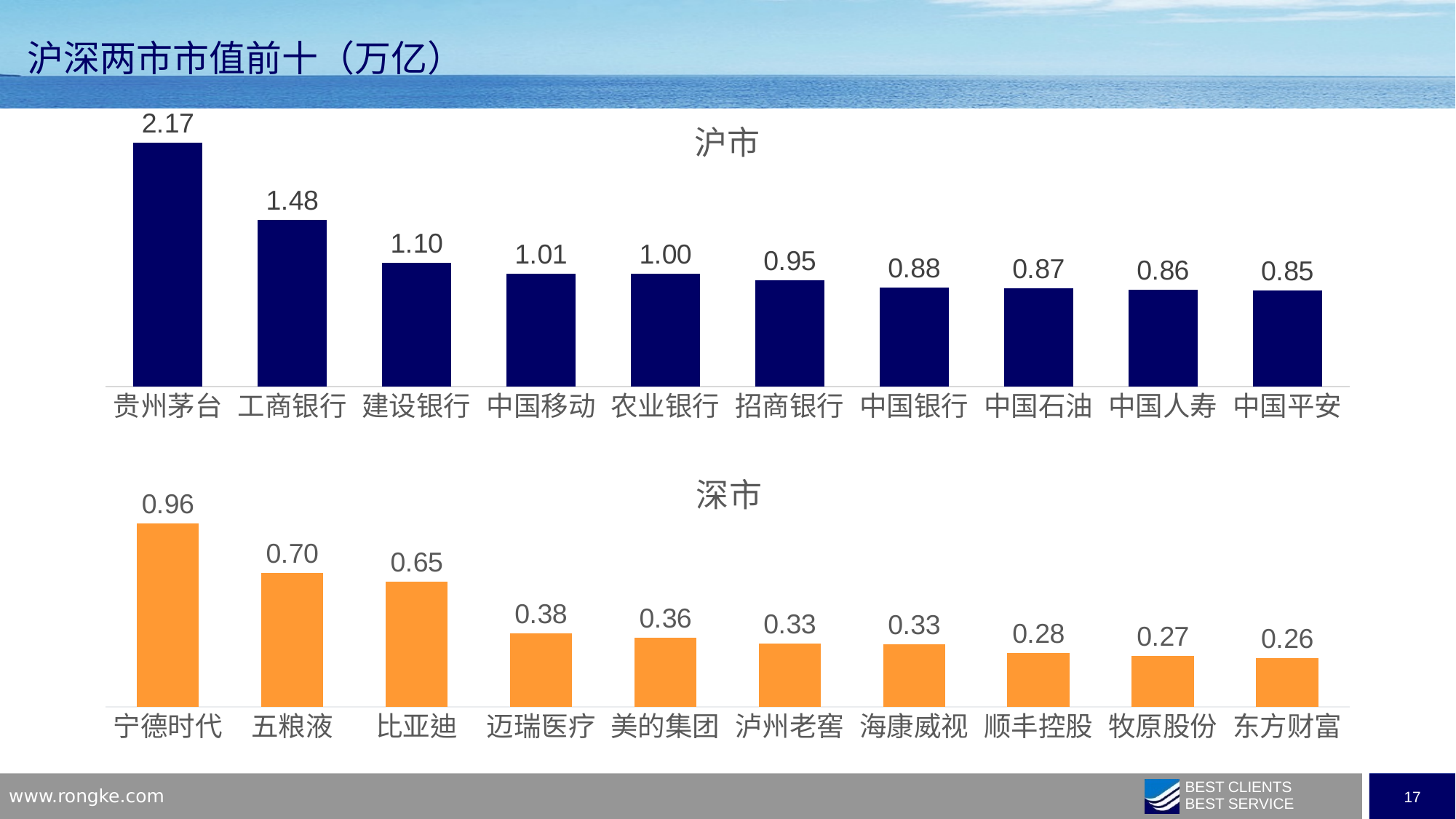

沪深两市市值前十（万亿）

### Chart: 沪市

| Category | 系列 1 |
|---|---|
| 贵州茅台 | 2.1694536 |
| 工商银行 | 1.48178968 |
| 建设银行 | 1.10417686 |
| 中国移动 | 1.00689177 |
| 农业银行 | 1.0025882799999999 |
| 招商银行 | 0.94763938 |
| 中国银行 | 0.87815928 |
| 中国石油 | 0.87203657 |
| 中国人寿 | 0.86203894 |
| 中国平安 | 0.8527470300000001 |

### Chart: 深市

| Category | 系列 1 |
|---|---|
| 宁德时代 | 0.9609340599999999 |
| 五粮液 | 0.70136775 |
| 比亚迪 | 0.65482741 |
| 迈瑞医疗 | 0.38309511 |
| 美的集团 | 0.36242885 |
| 泸州老窖 | 0.33011662999999997 |
| 海康威视 | 0.32706433 |
| 顺丰控股 | 0.28274689 |
| 牧原股份 | 0.26677384000000004 |
| 东方财富 | 0.25635475 |